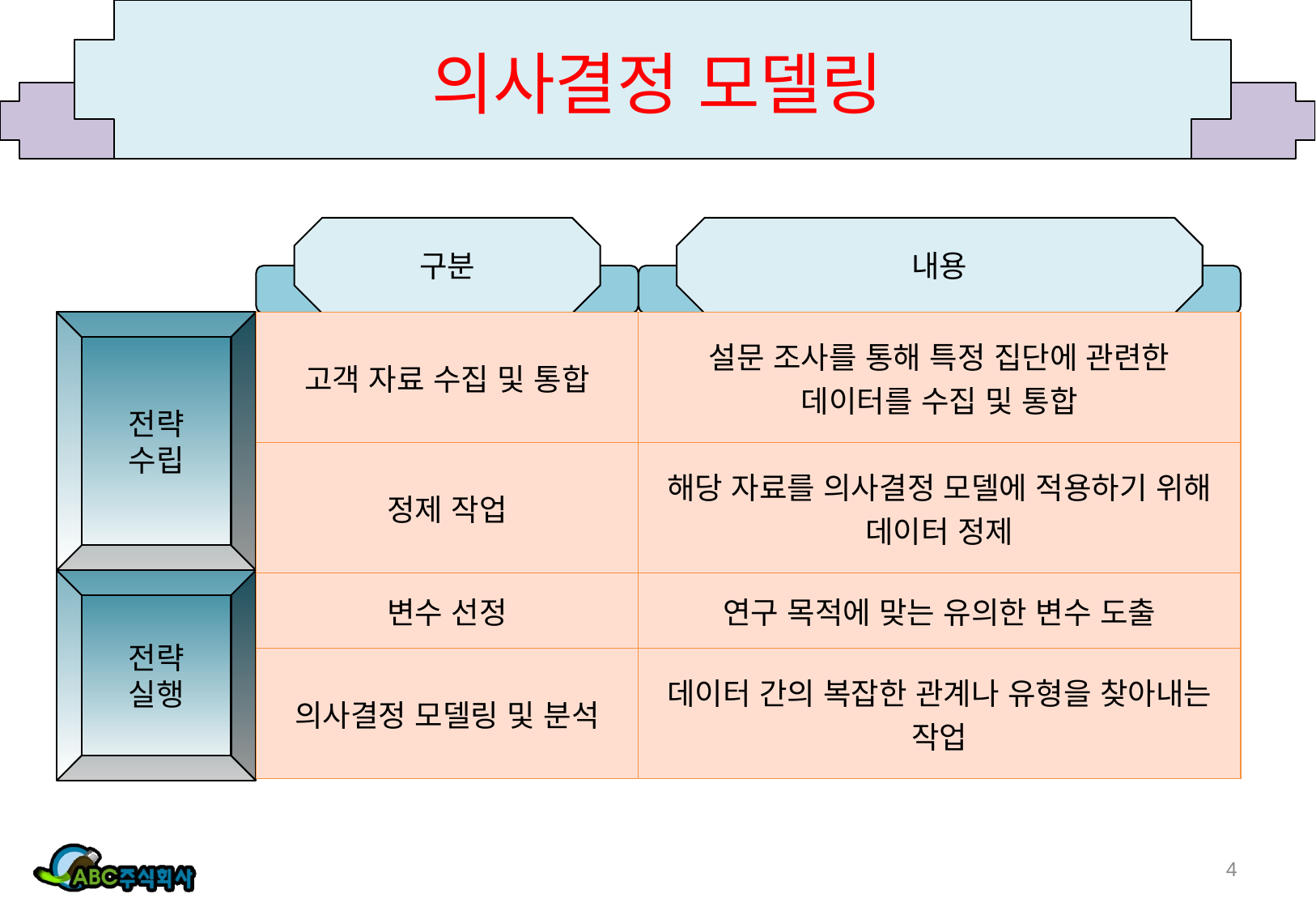

# 의사결정 모델링
구분
내용

전략
수립
| 고객 자료 수집 및 통합 | 설문 조사를 통해 특정 집단에 관련한 데이터를 수집 및 통합 |
| --- | --- |
| 정제 작업 | 해당 자료를 의사결정 모델에 적용하기 위해 데이터 정제 |
| 변수 선정 | 연구 목적에 맞는 유의한 변수 도출 |
| 의사결정 모델링 및 분석 | 데이터 간의 복잡한 관계나 유형을 찾아내는 작업 |
전략
실행
4